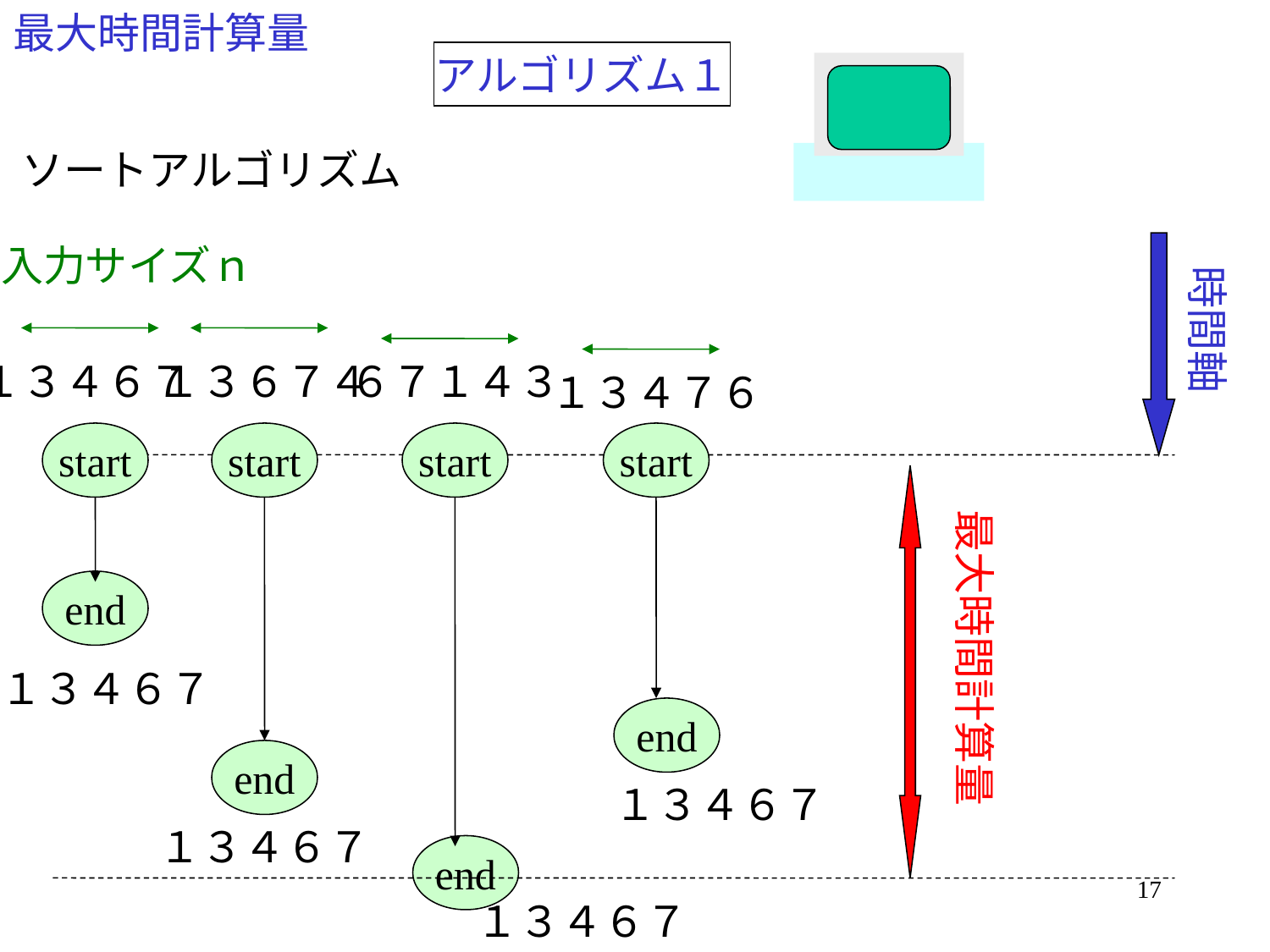

最大時間計算量
アルゴリズム１

ソートアルゴリズム
入力サイズｎ

時間軸

１３４６７
１３６７４
６７１４３

１３４７６
start
start
start
start

最大時間計算量
end
１３４６７
end
end
１３４６７
１３４６７
end
17

１３４６７